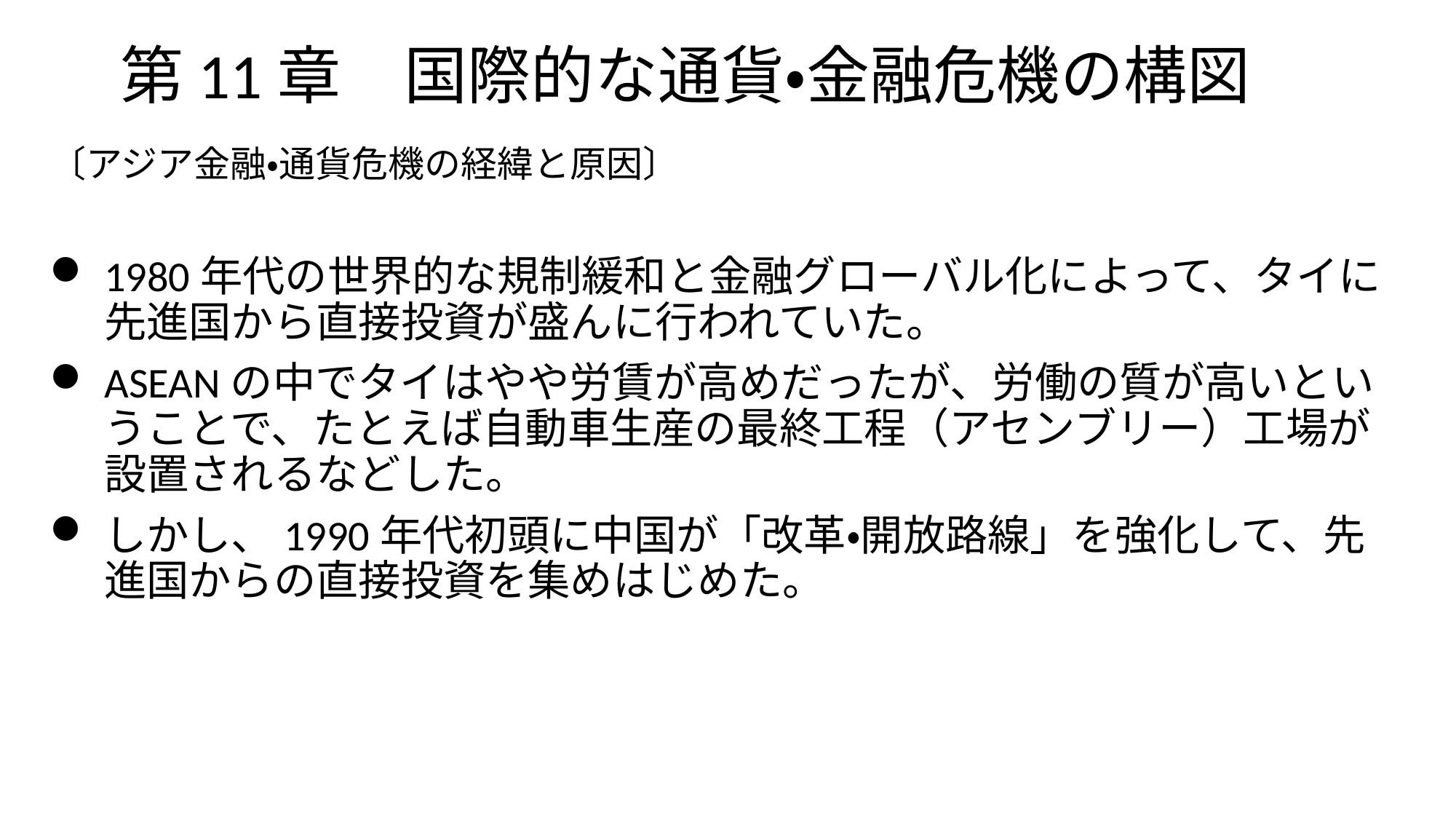

# 第11章　国際的な通貨・金融危機の構図
〔アジア金融・通貨危機の経緯と原因〕

1980年代の世界的な規制緩和と金融グローバル化によって、タイに先進国から直接投資が盛んに行われていた。
ASEANの中でタイはやや労賃が高めだったが、労働の質が高いということで、たとえば自動車生産の最終工程（アセンブリー）工場が設置されるなどした。
しかし、1990年代初頭に中国が「改革・開放路線」を強化して、先進国からの直接投資を集めはじめた。